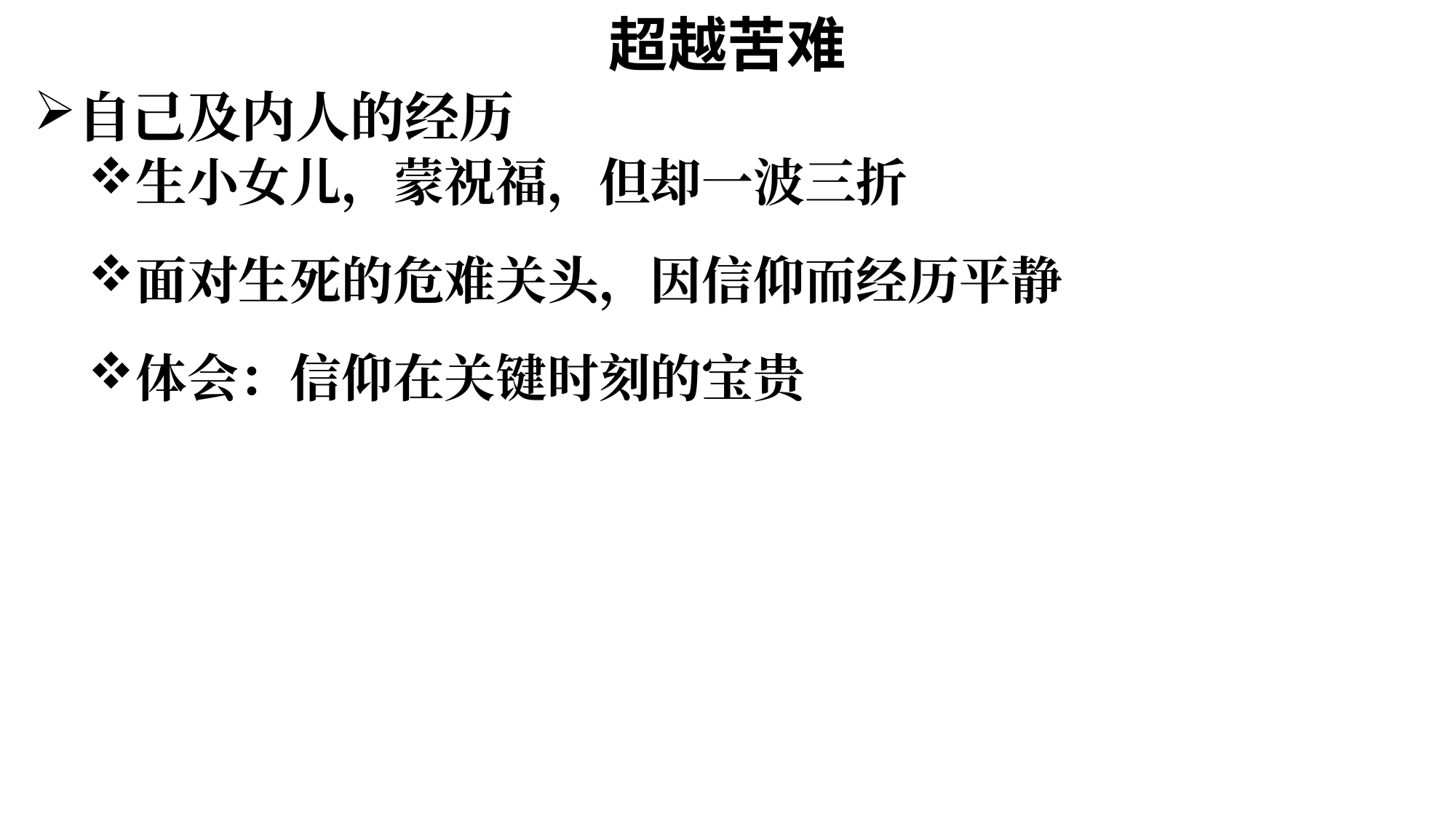

# 超越苦难
自己及内人的经历
生小女儿，蒙祝福，但却一波三折

面对生死的危难关头，因信仰而经历平静

体会：信仰在关键时刻的宝贵